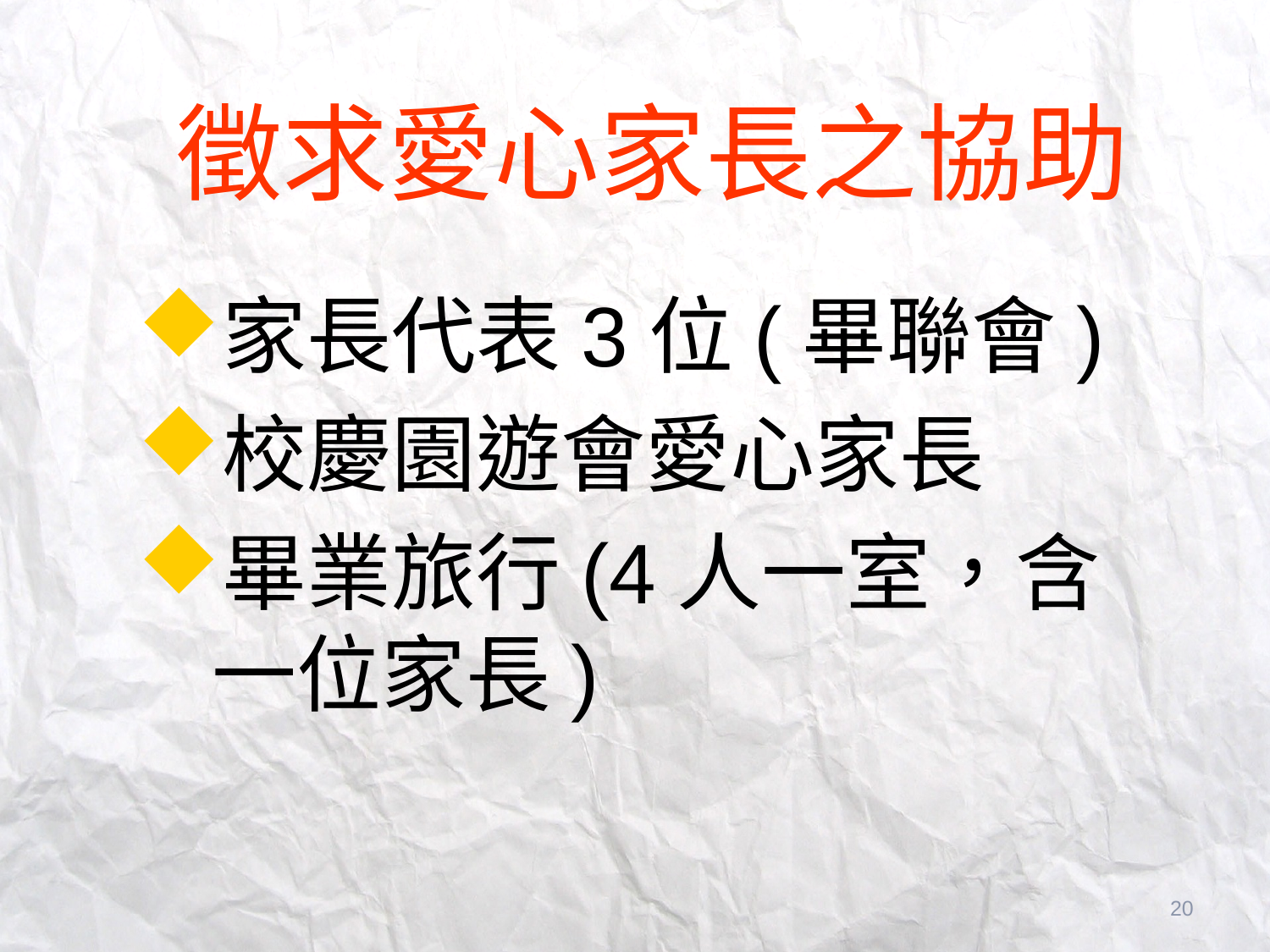

# 徵求愛心家長之協助
家長代表3位(畢聯會)
校慶園遊會愛心家長
畢業旅行(4人一室，含一位家長)
20